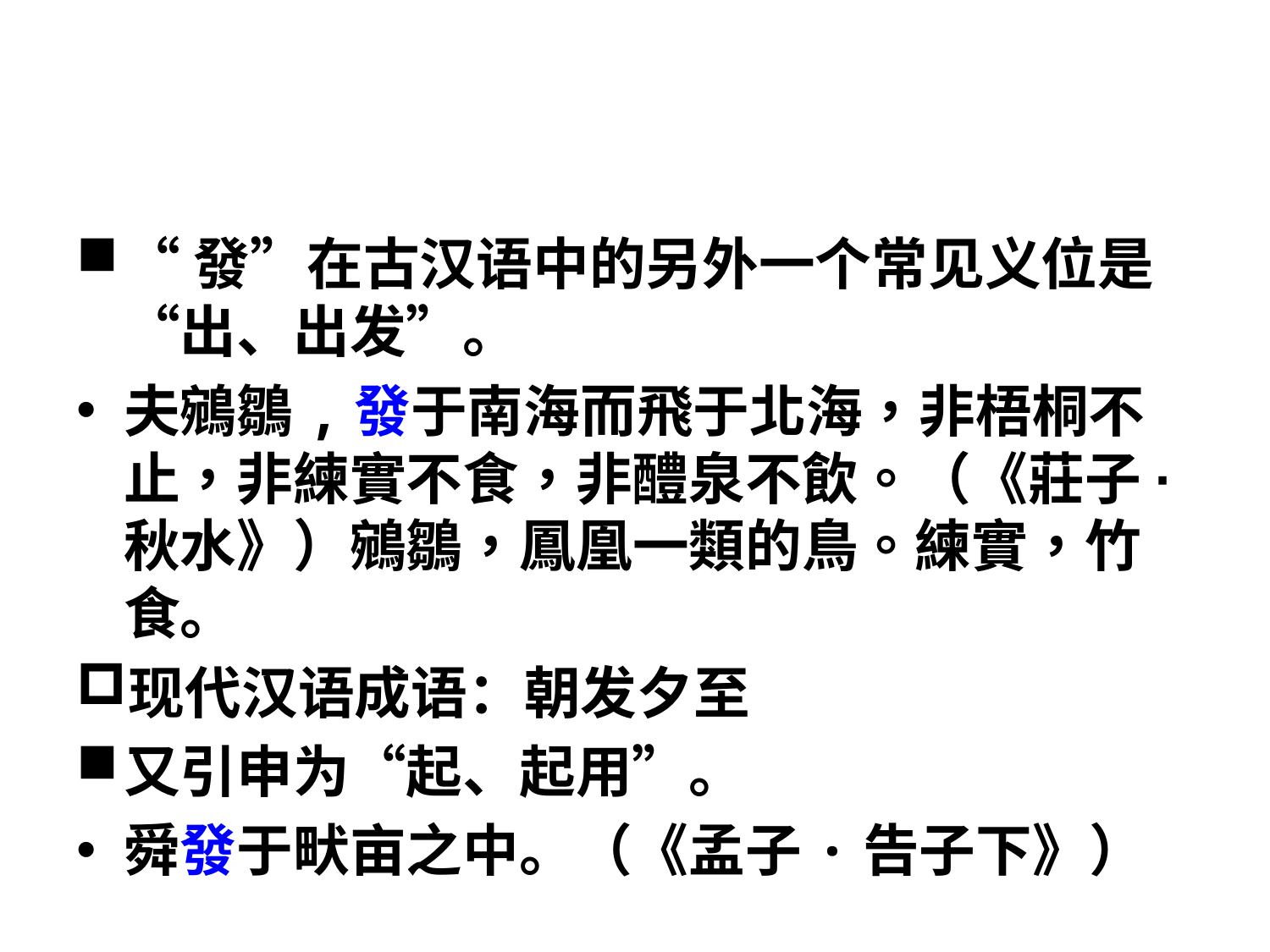

#
“發”在古汉语中的另外一个常见义位是“出、出发”。
夫鵷鶵,發于南海而飛于北海，非梧桐不止，非練實不食，非醴泉不飲。（《莊子·秋水》）鵷鶵，鳳凰一類的鳥。練實，竹食。
现代汉语成语：朝发夕至
又引申为“起、起用”。
舜發于畎亩之中。（《孟子·告子下》）